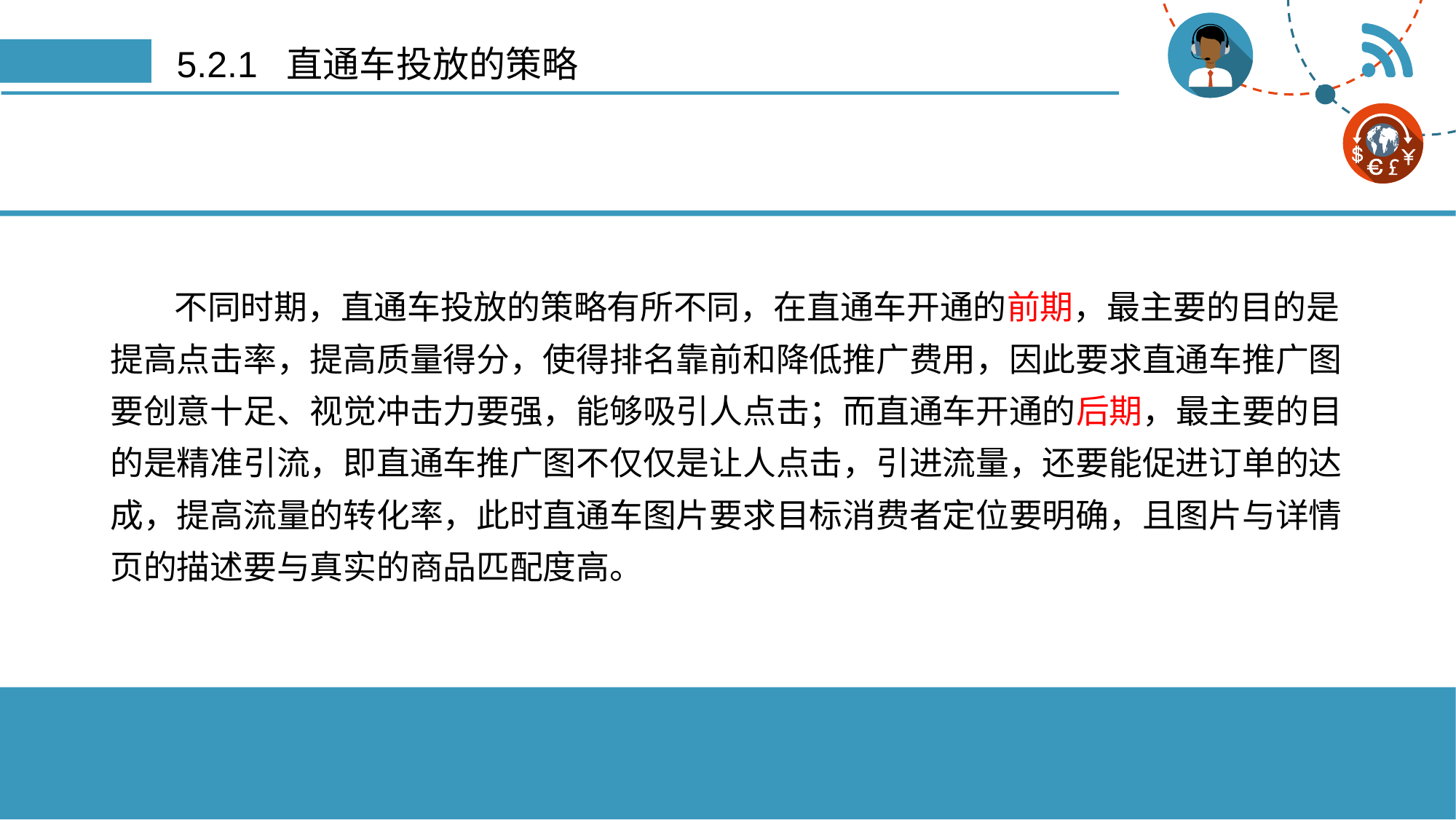

# 5.2.1  直通车投放的策略

不同时期，直通车投放的策略有所不同，在直通车开通的前期，最主要的目的是提高点击率，提高质量得分，使得排名靠前和降低推广费用，因此要求直通车推广图要创意十足、视觉冲击力要强，能够吸引人点击；而直通车开通的后期，最主要的目的是精准引流，即直通车推广图不仅仅是让人点击，引进流量，还要能促进订单的达成，提高流量的转化率，此时直通车图片要求目标消费者定位要明确，且图片与详情页的描述要与真实的商品匹配度高。